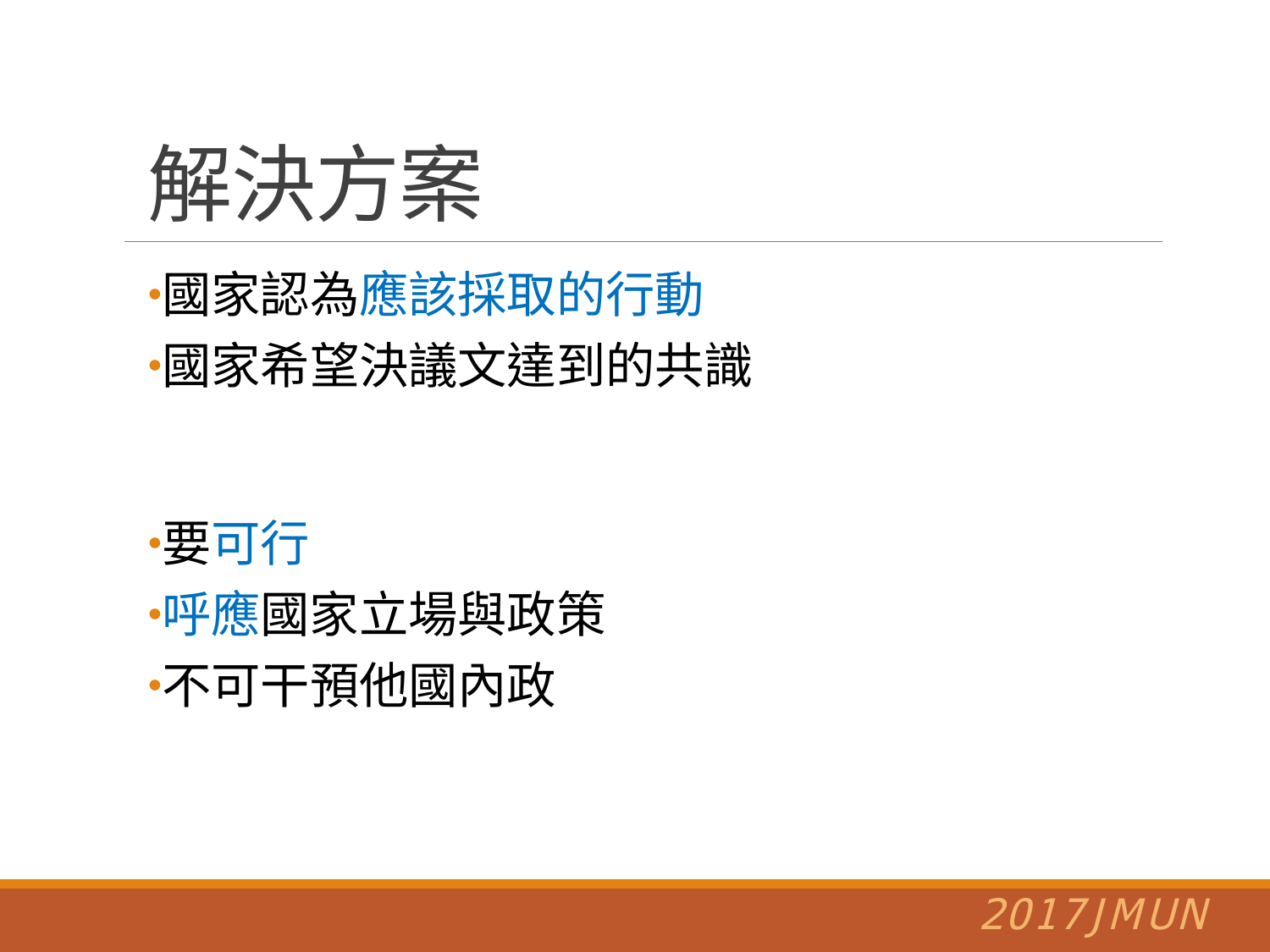

解決方案
國家認為應該採取的行動
國家希望決議文達到的共識

要可行
呼應國家立場與政策
不可干預他國內政

2017JMUN